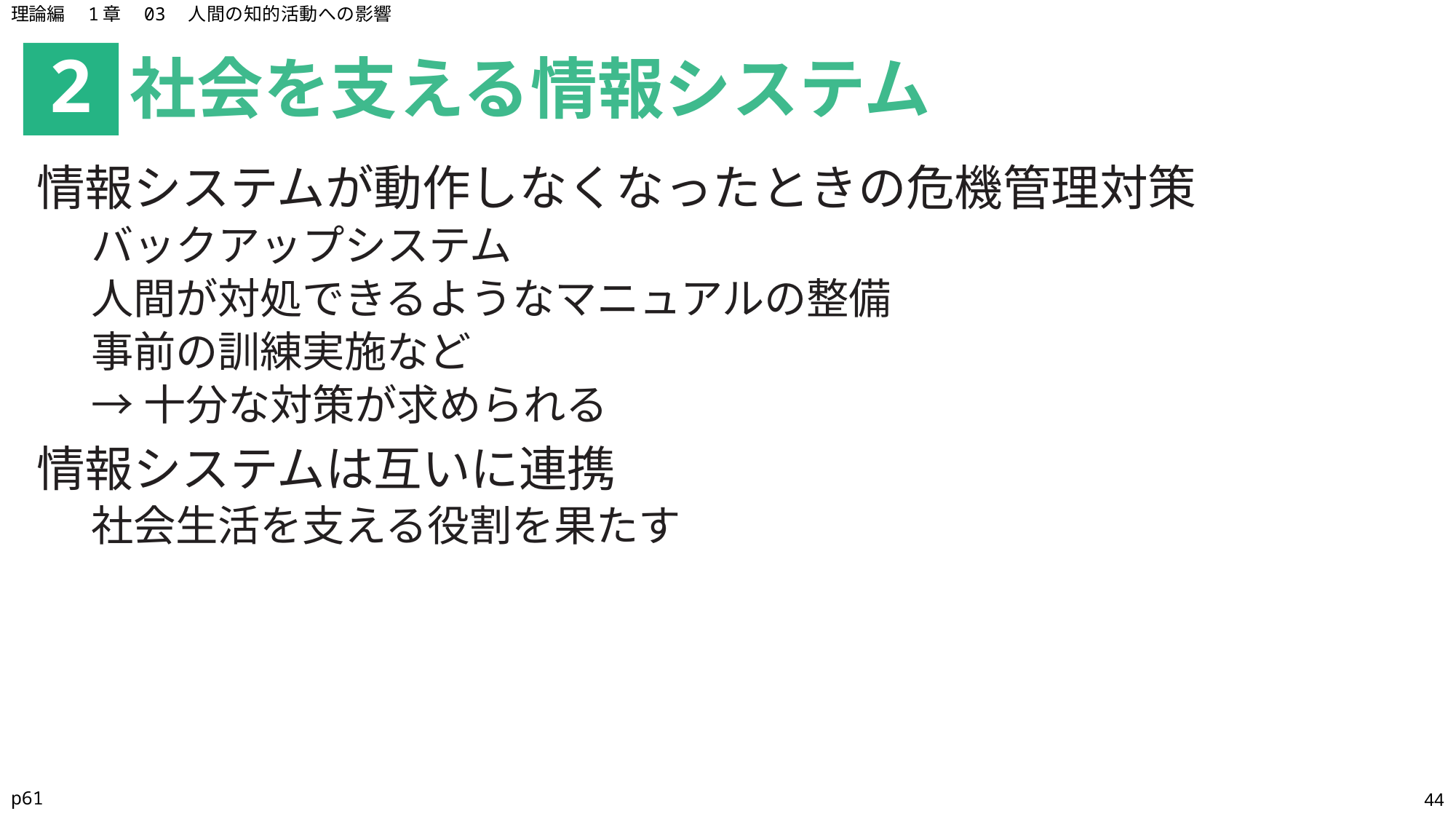

理論編　1章　03　人間の知的活動への影響
社会を支える情報システム
2
情報システムが動作しなくなったときの危機管理対策
バックアップシステム
人間が対処できるようなマニュアルの整備
事前の訓練実施など
→十分な対策が求められる
情報システムは互いに連携
社会生活を支える役割を果たす
p61
44